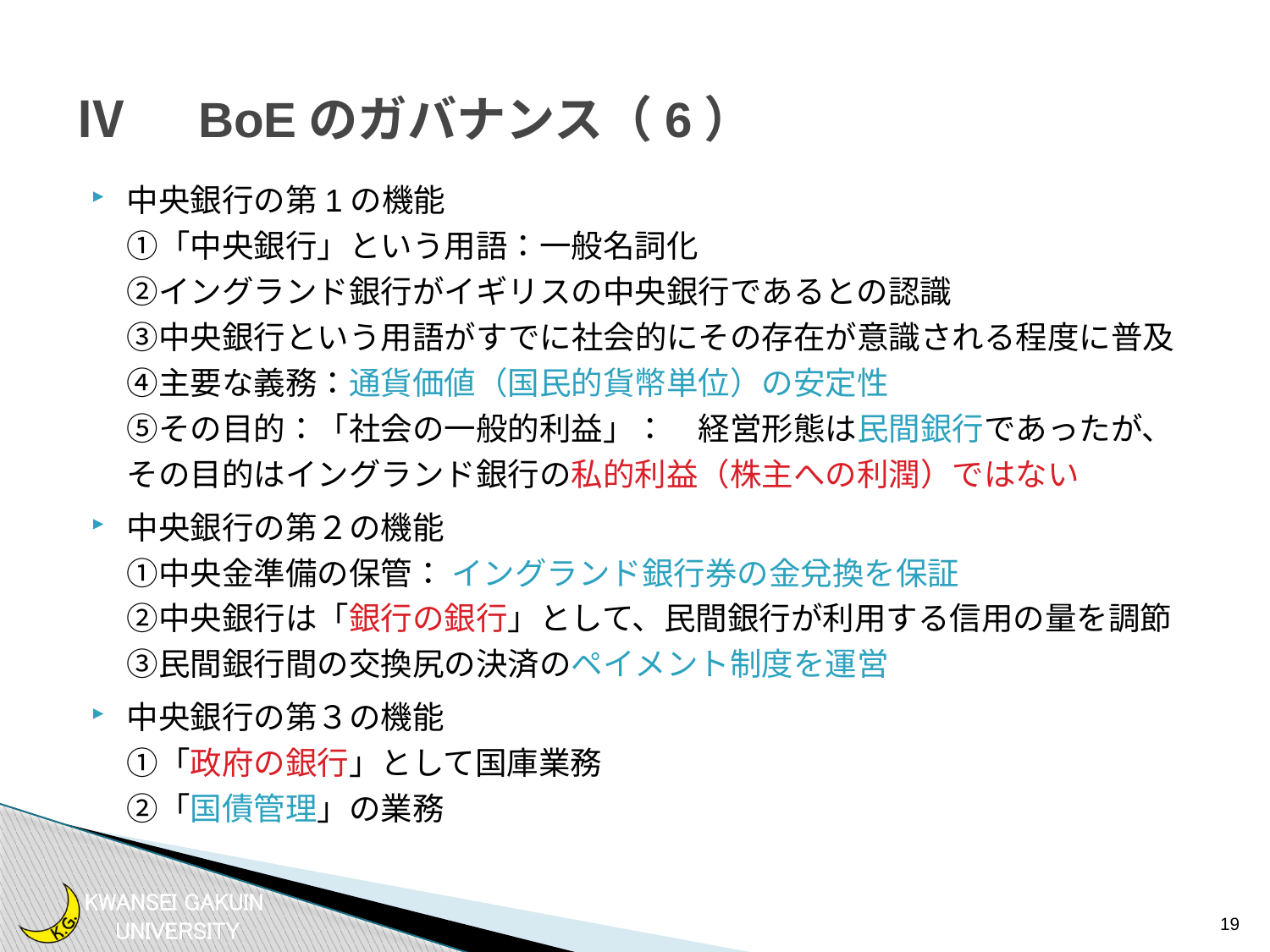

# Ⅳ　BoEのガバナンス（6）
中央銀行の第1の機能
①「中央銀行」という用語：一般名詞化
②イングランド銀行がイギリスの中央銀行であるとの認識
③中央銀行という用語がすでに社会的にその存在が意識される程度に普及
④主要な義務：通貨価値（国民的貨幣単位）の安定性
⑤その目的：「社会の一般的利益」：　経営形態は民間銀行であったが、その目的はイングランド銀行の私的利益（株主への利潤）ではない
中央銀行の第２の機能
①中央金準備の保管： イングランド銀行券の金兌換を保証
②中央銀行は「銀行の銀行」として、民間銀行が利用する信用の量を調節
③民間銀行間の交換尻の決済のペイメント制度を運営
中央銀行の第３の機能
①「政府の銀行」として国庫業務
②「国債管理」の業務

19